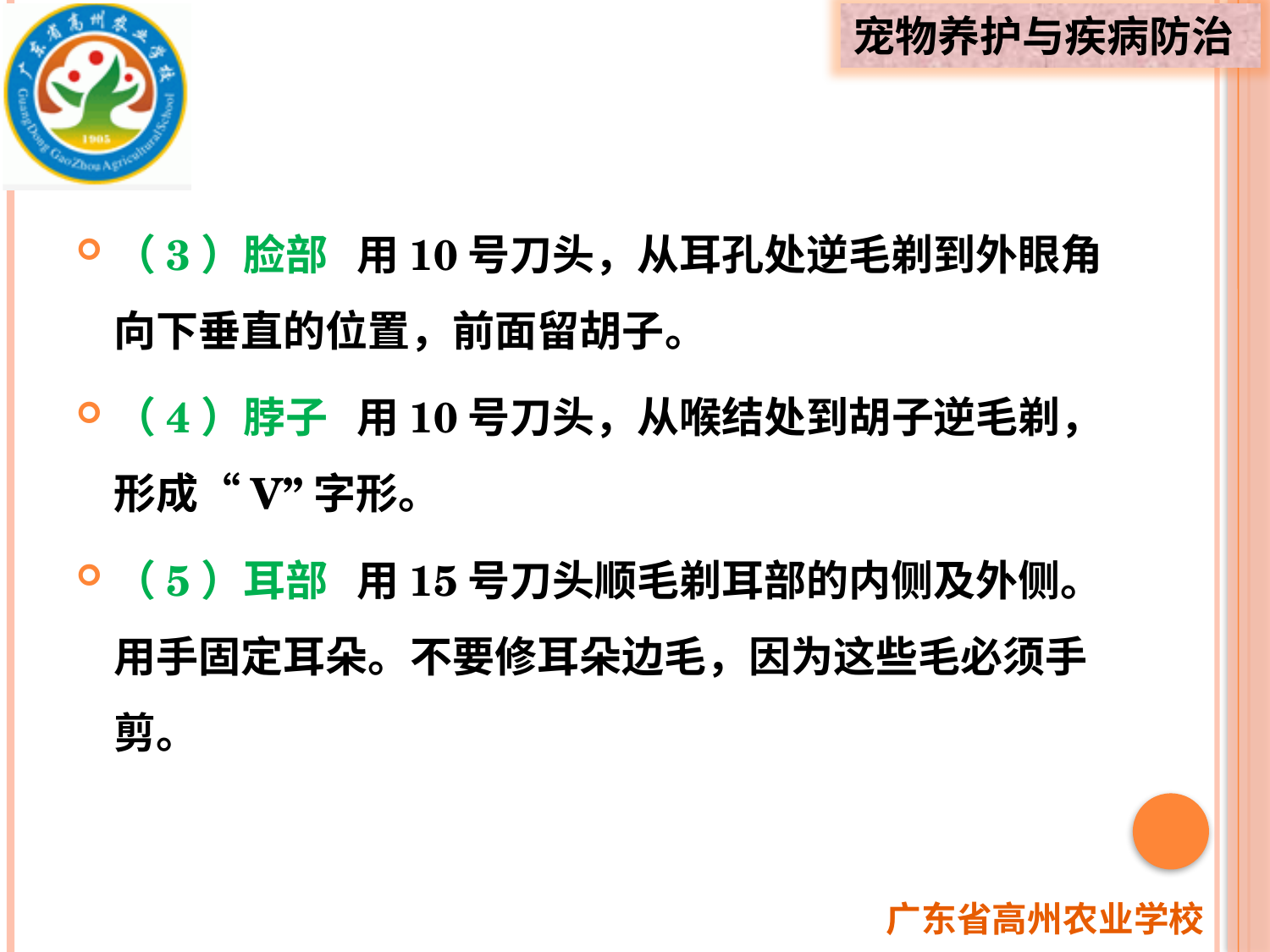

（3）脸部   用10号刀头，从耳孔处逆毛剃到外眼角向下垂直的位置，前面留胡子。
（4）脖子   用10号刀头，从喉结处到胡子逆毛剃，形成“V”字形。
（5）耳部   用15号刀头顺毛剃耳部的内侧及外侧。用手固定耳朵。不要修耳朵边毛，因为这些毛必须手剪。